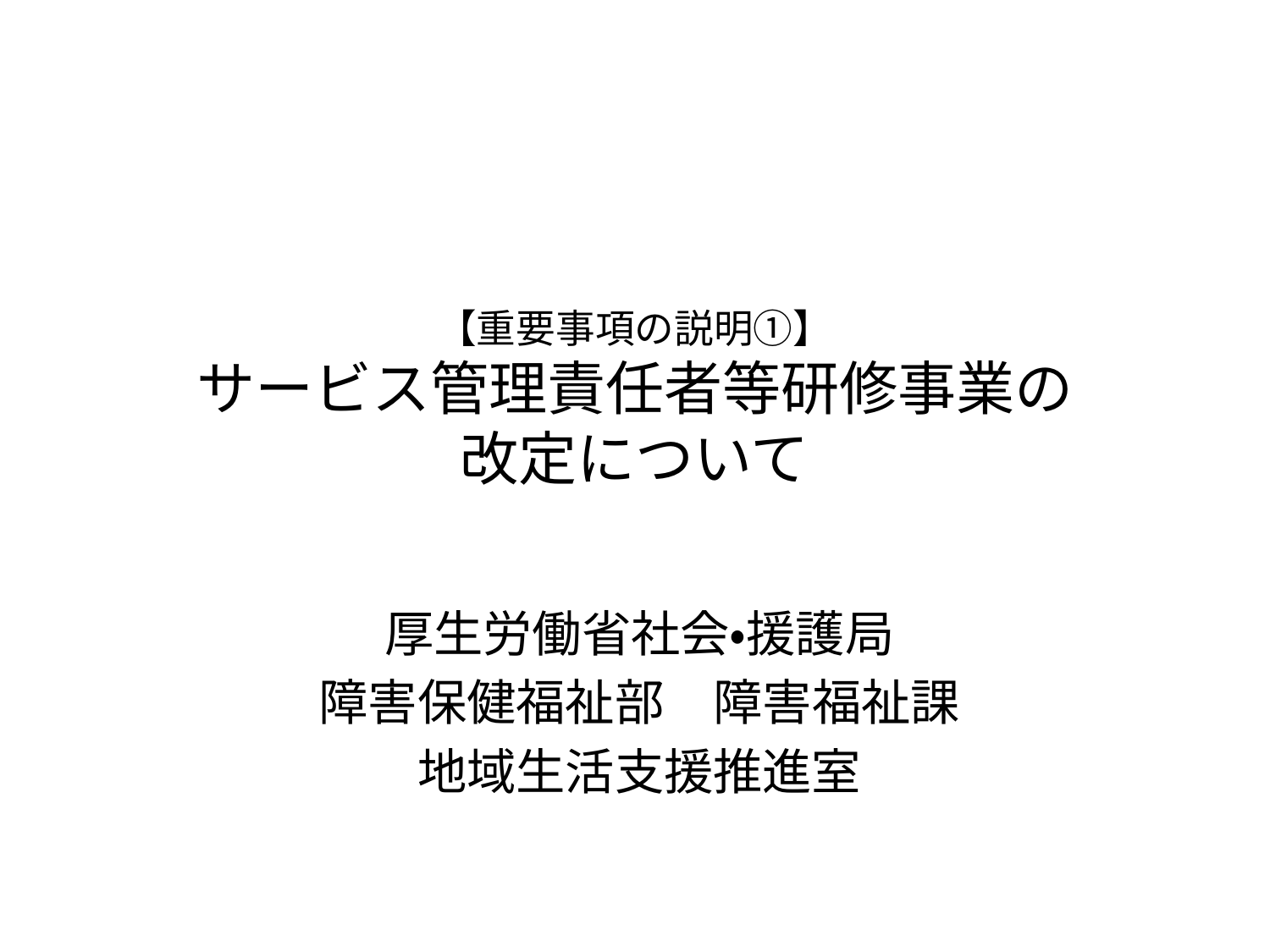

# 【重要事項の説明①】 サービス管理責任者等研修事業の 改定について
厚生労働省社会・援護局
障害保健福祉部　障害福祉課
地域生活支援推進室